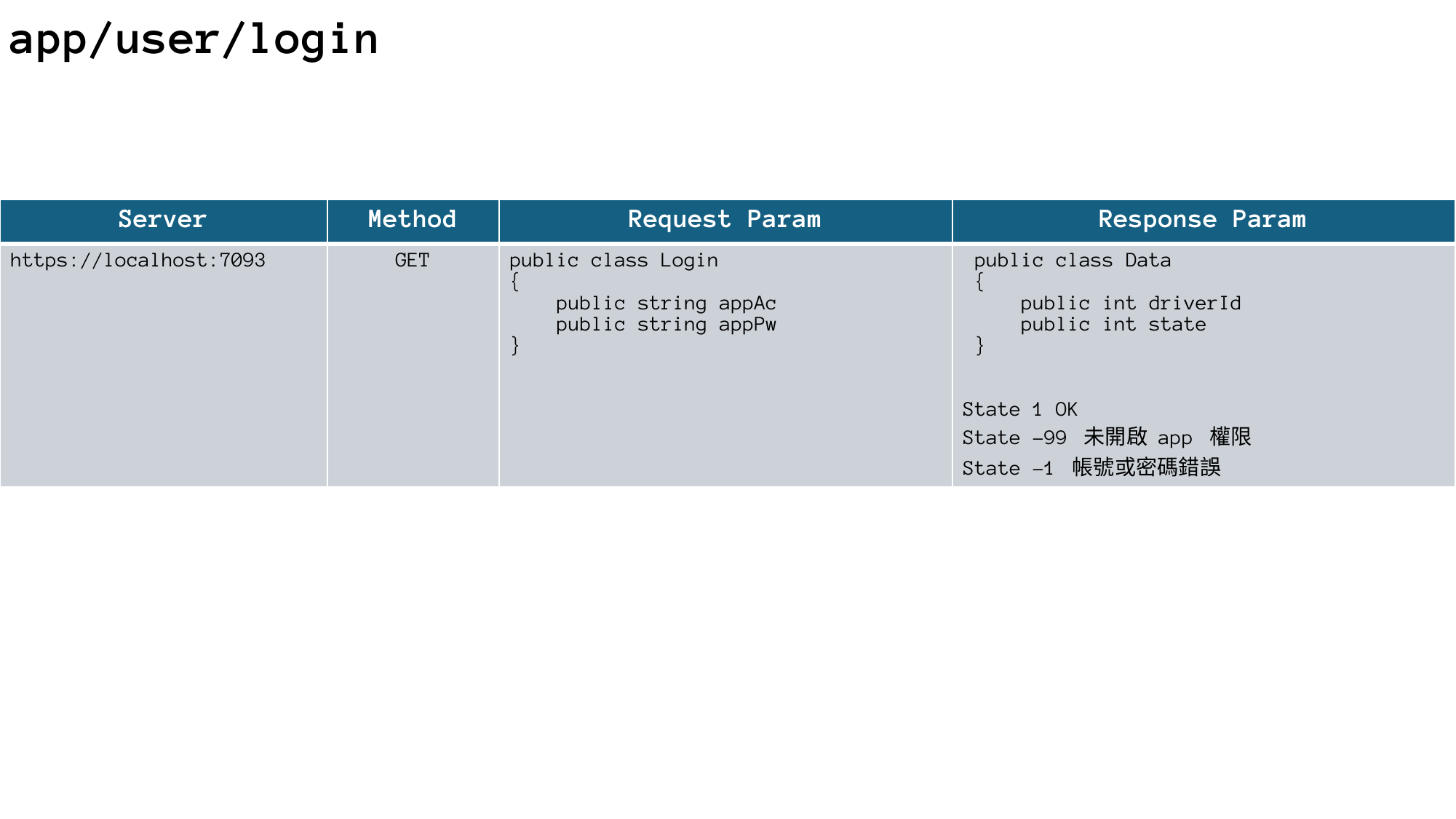

app/user/login
| Server | Method | Request Param | Response Param |
| --- | --- | --- | --- |
| https://localhost:7093 | GET | public class Login { public string appAc public string appPw } | public class Data { public int driverId public int state } State 1 OK State -99 未開啟 app 權限 State -1 帳號或密碼錯誤 |